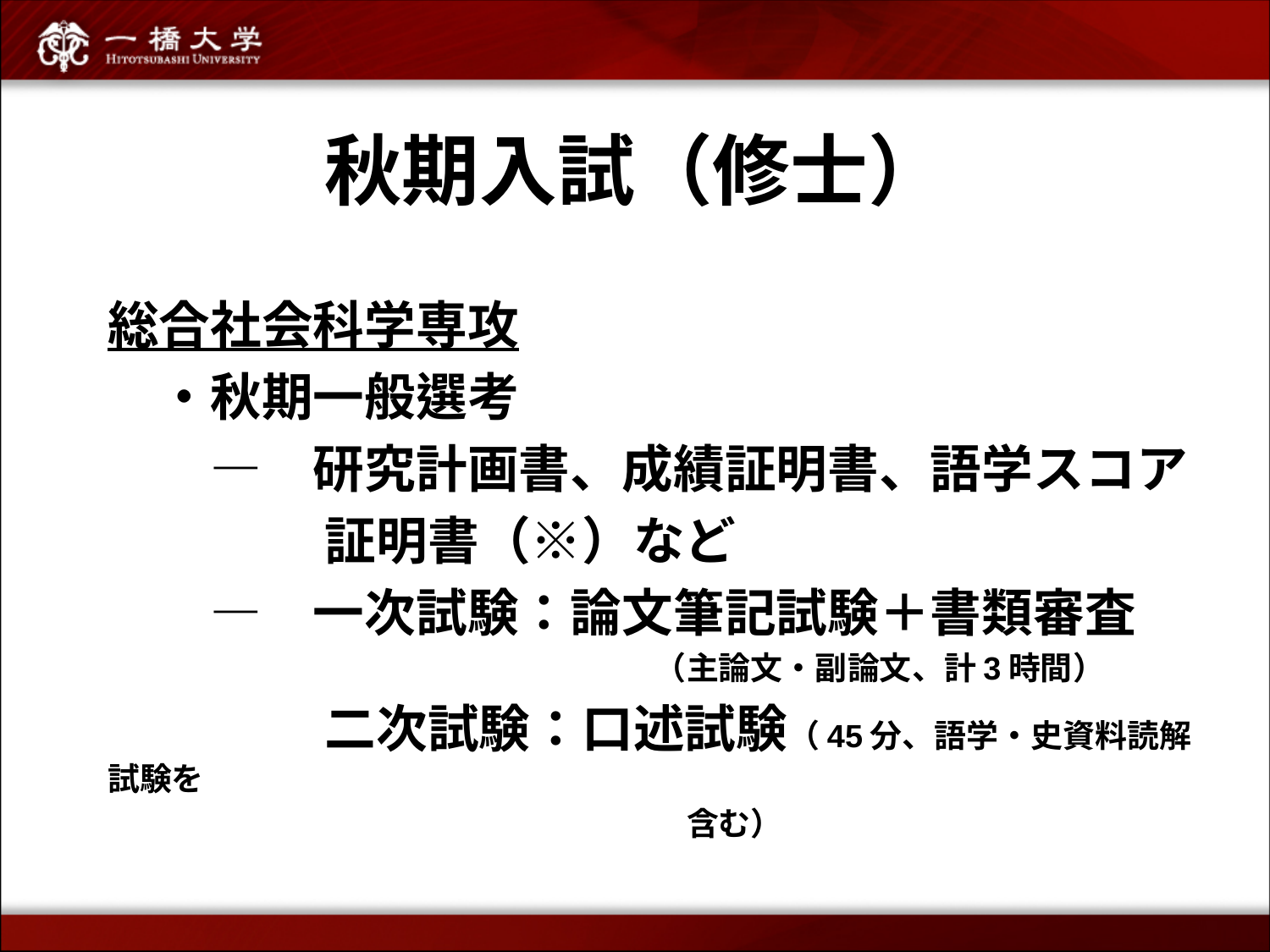

# 秋期入試（修士）
総合社会科学専攻
　・秋期一般選考
　　―　研究計画書、成績証明書、語学スコア
　　　　 証明書（※）など
　　―　一次試験：論文筆記試験＋書類審査
　　　　　　　　　　　　　　　　　（主論文・副論文、計3時間）
　　　　 二次試験：口述試験（45分、語学・史資料読解試験を
　　　　　　　　　　　　　　　　　　含む）